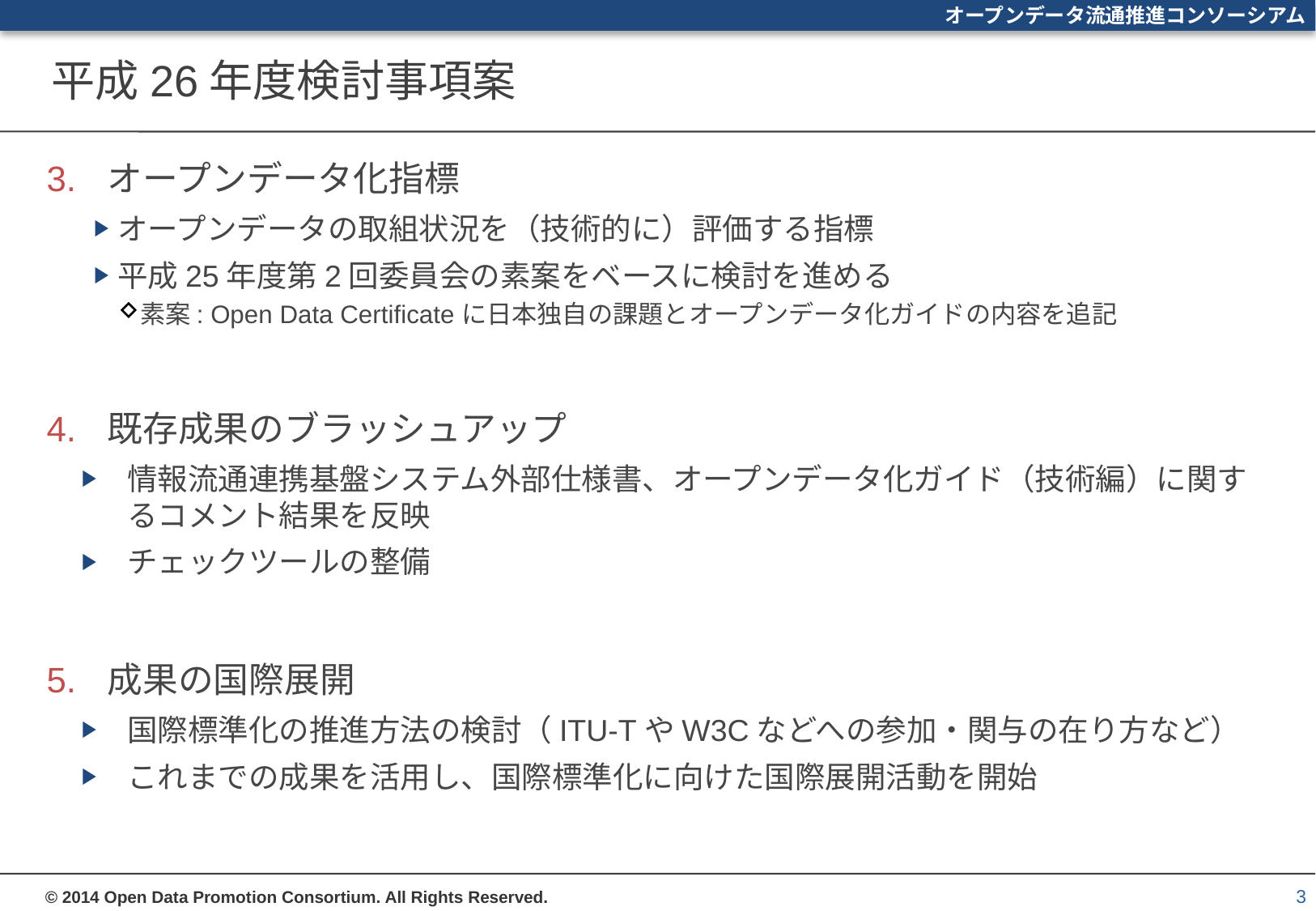

# 平成26年度検討事項案
オープンデータ化指標
オープンデータの取組状況を（技術的に）評価する指標
平成25年度第2回委員会の素案をベースに検討を進める
素案: Open Data Certificateに日本独自の課題とオープンデータ化ガイドの内容を追記

既存成果のブラッシュアップ
情報流通連携基盤システム外部仕様書、オープンデータ化ガイド（技術編）に関するコメント結果を反映
チェックツールの整備

成果の国際展開
国際標準化の推進方法の検討（ITU-TやW3Cなどへの参加・関与の在り方など）
これまでの成果を活用し、国際標準化に向けた国際展開活動を開始
3